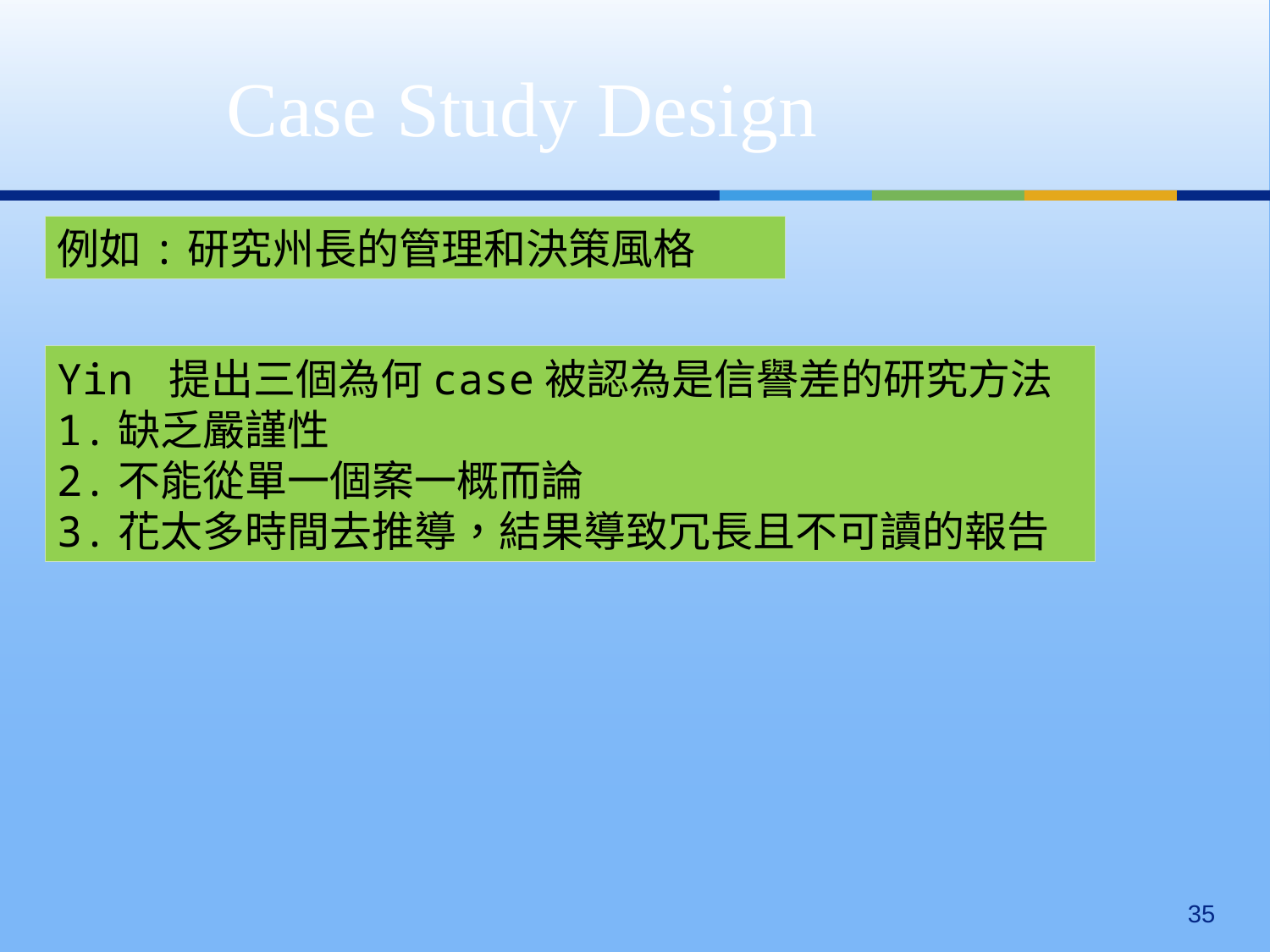

Case Study Design
例如:研究州長的管理和決策風格
Yin 提出三個為何case被認為是信譽差的研究方法
1.缺乏嚴謹性
2.不能從單一個案一概而論
3.花太多時間去推導，結果導致冗長且不可讀的報告
35